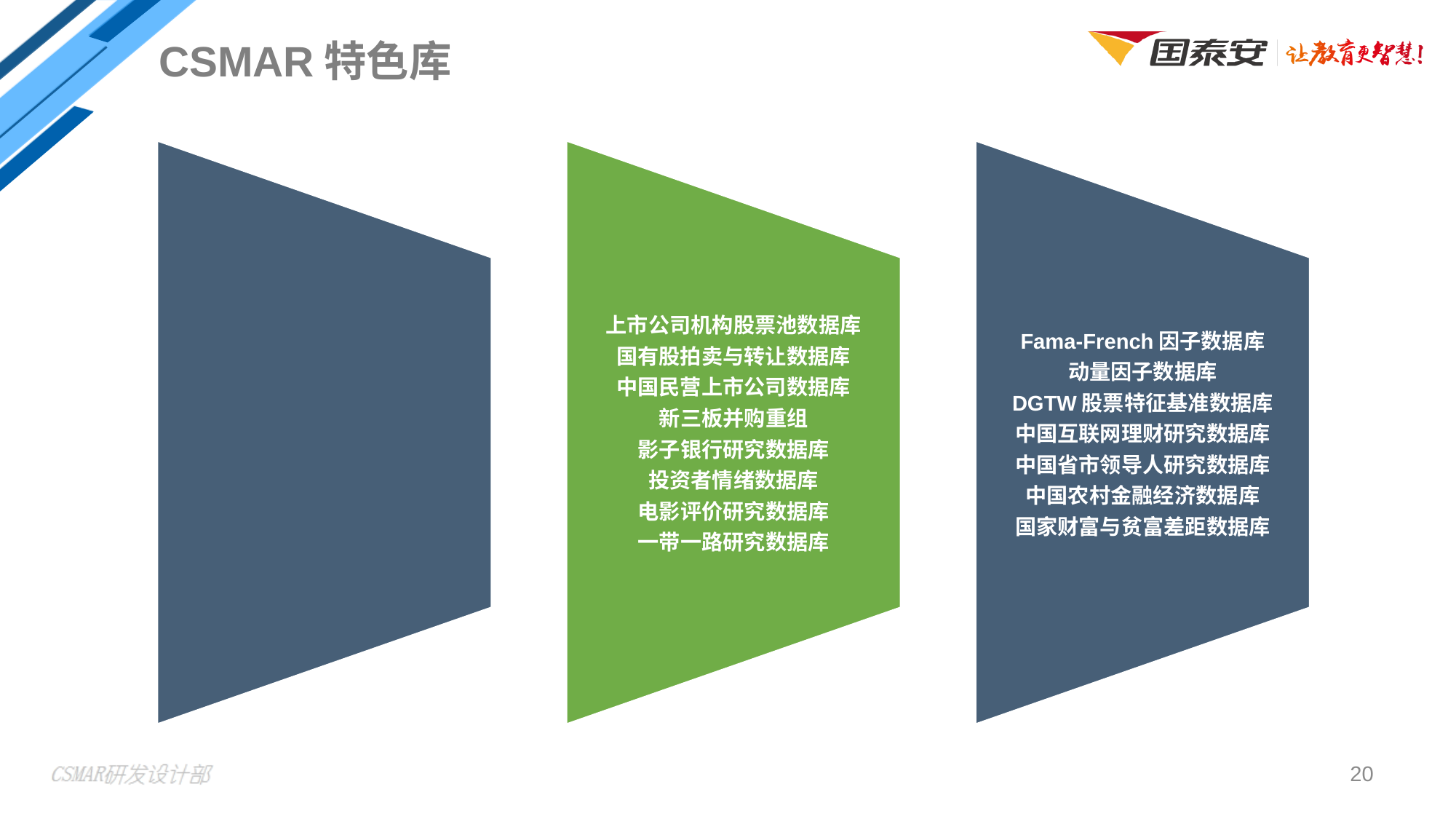

CSMAR特色库
上市公司机构股票池数据库
国有股拍卖与转让数据库
中国民营上市公司数据库
新三板并购重组
影子银行研究数据库
投资者情绪数据库
电影评价研究数据库
一带一路研究数据库
Fama-French因子数据库
动量因子数据库
DGTW股票特征基准数据库
中国互联网理财研究数据库
中国省市领导人研究数据库
中国农村金融经济数据库
国家财富与贫富差距数据库
|  |
| --- |
20